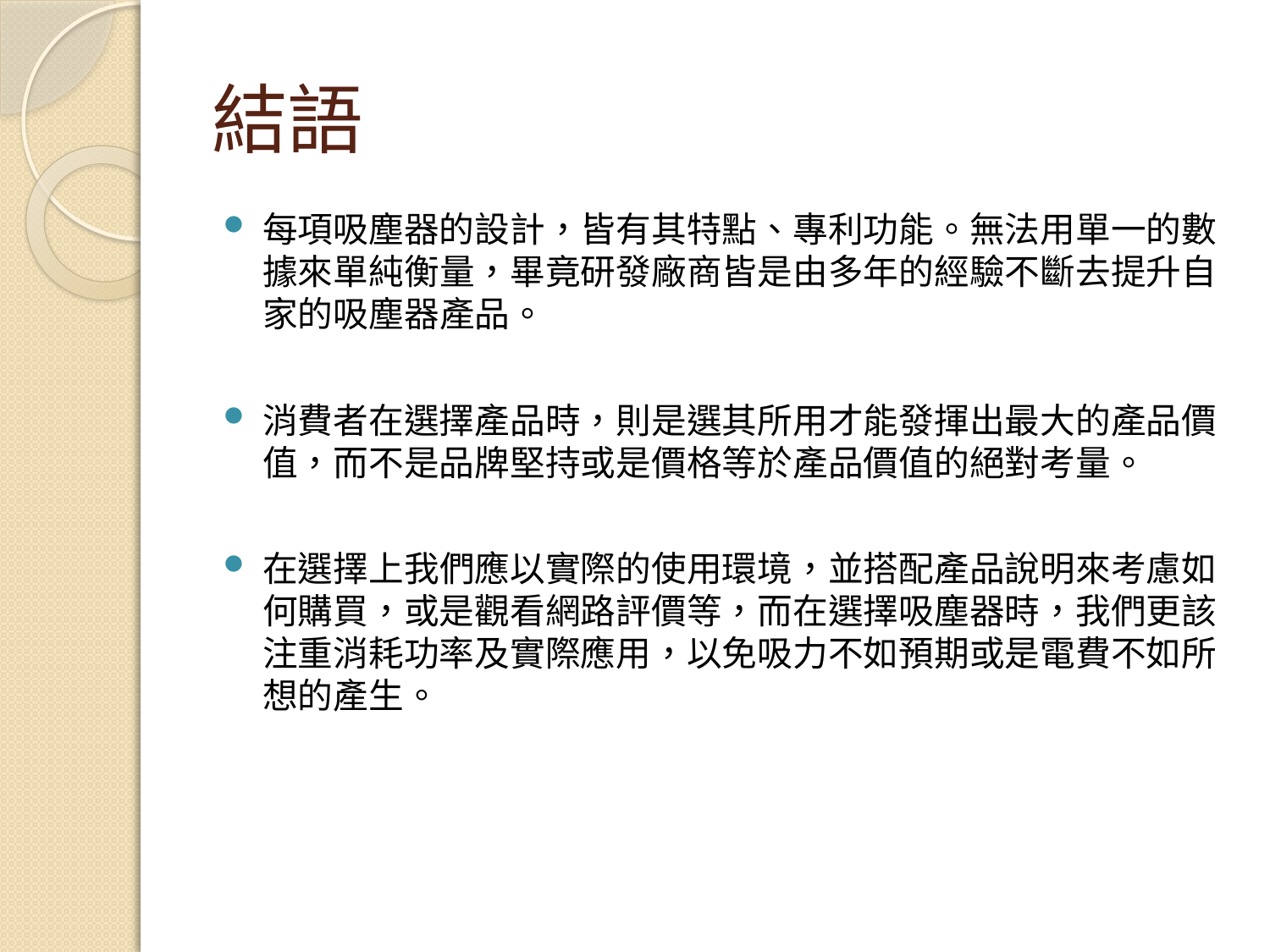

# 結語
每項吸塵器的設計，皆有其特點、專利功能。無法用單一的數據來單純衡量，畢竟研發廠商皆是由多年的經驗不斷去提升自家的吸塵器產品。

消費者在選擇產品時，則是選其所用才能發揮出最大的產品價值，而不是品牌堅持或是價格等於產品價值的絕對考量。

在選擇上我們應以實際的使用環境，並搭配產品說明來考慮如何購買，或是觀看網路評價等，而在選擇吸塵器時，我們更該注重消耗功率及實際應用，以免吸力不如預期或是電費不如所想的產生。